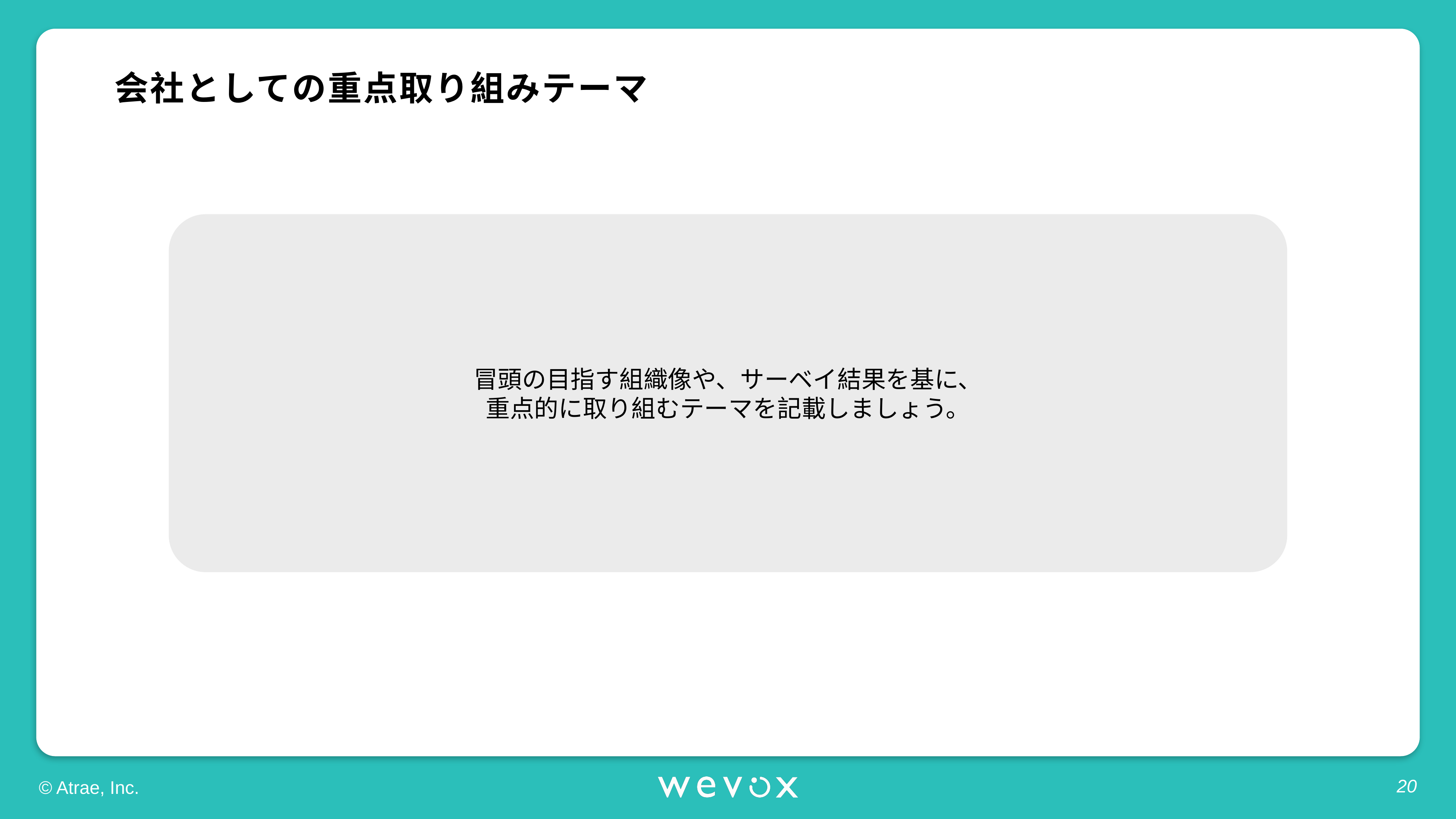

会社としての重点取り組みテーマ
冒頭の目指す組織像や、サーベイ結果を基に、
重点的に取り組むテーマを記載しましょう。
20